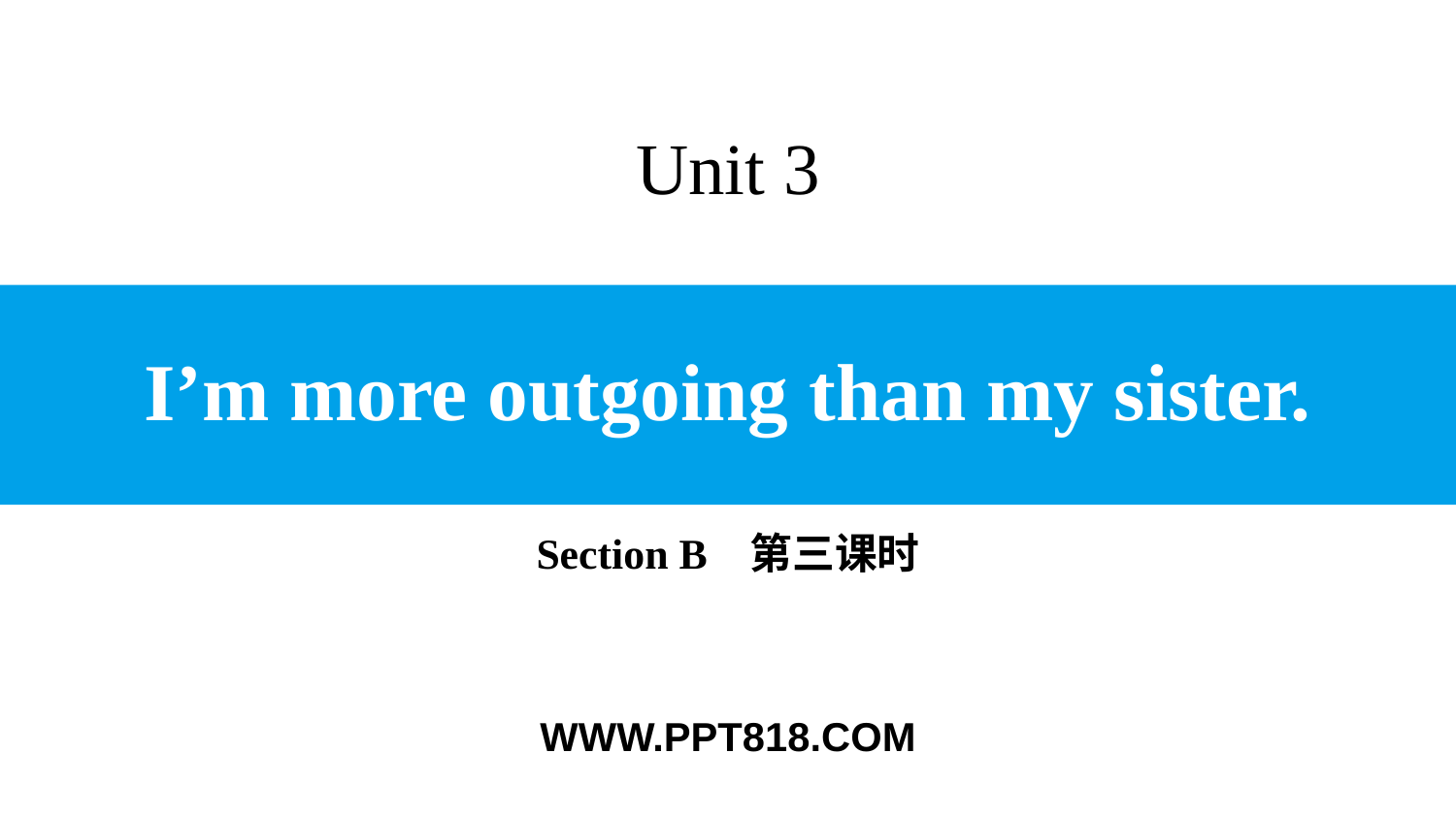

Unit 3
I’m more outgoing than my sister.
Section B   第三课时
WWW.PPT818.COM